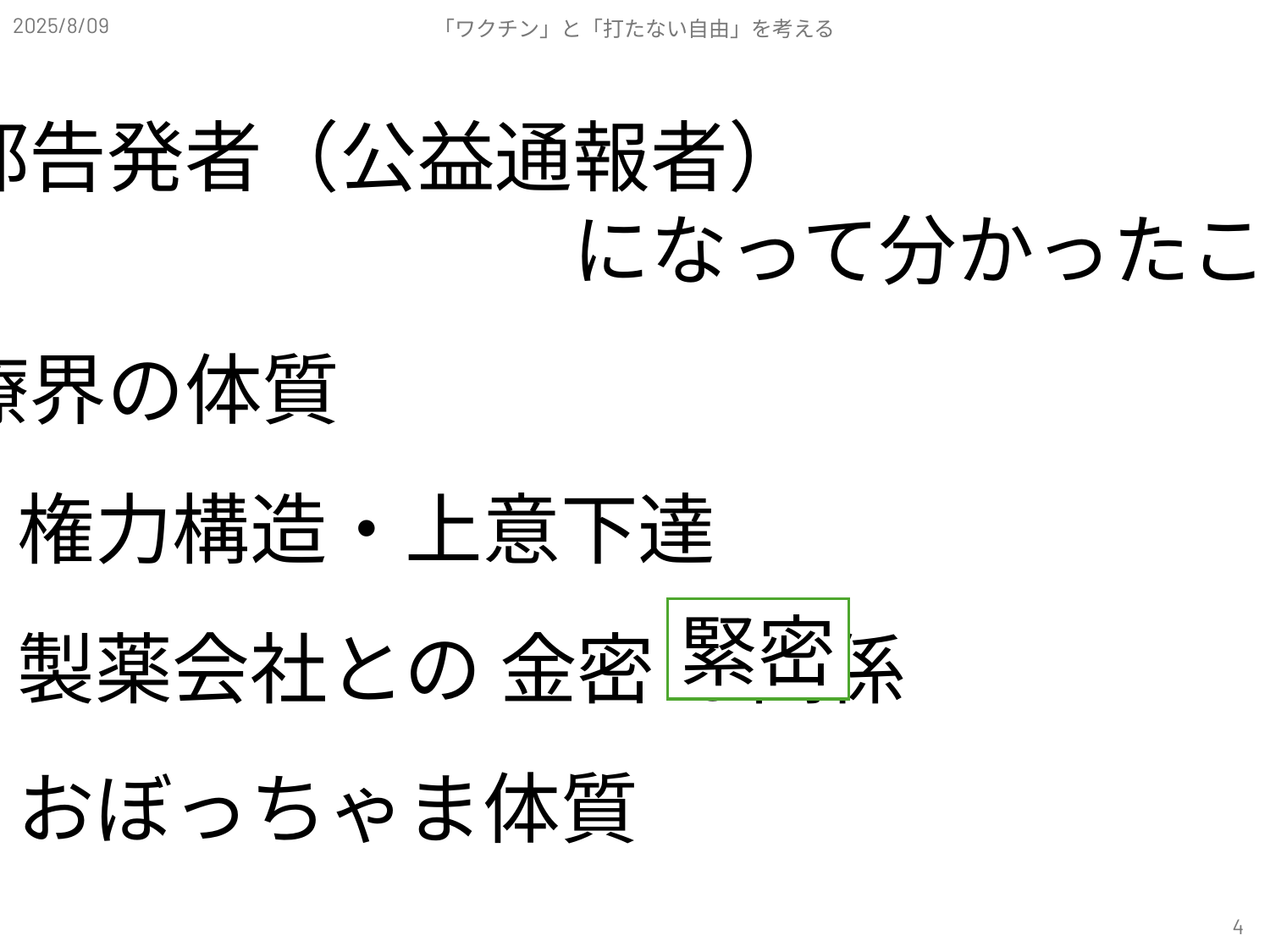

2025/8/09
「ワクチン」と「打たない自由」を考える
内部告発者（公益通報者）
　　　　　　　　　になって分かったこと
医療界の体質
権力構造・上意下達
製薬会社との 金密 な関係
おぼっちゃま体質
緊密
4